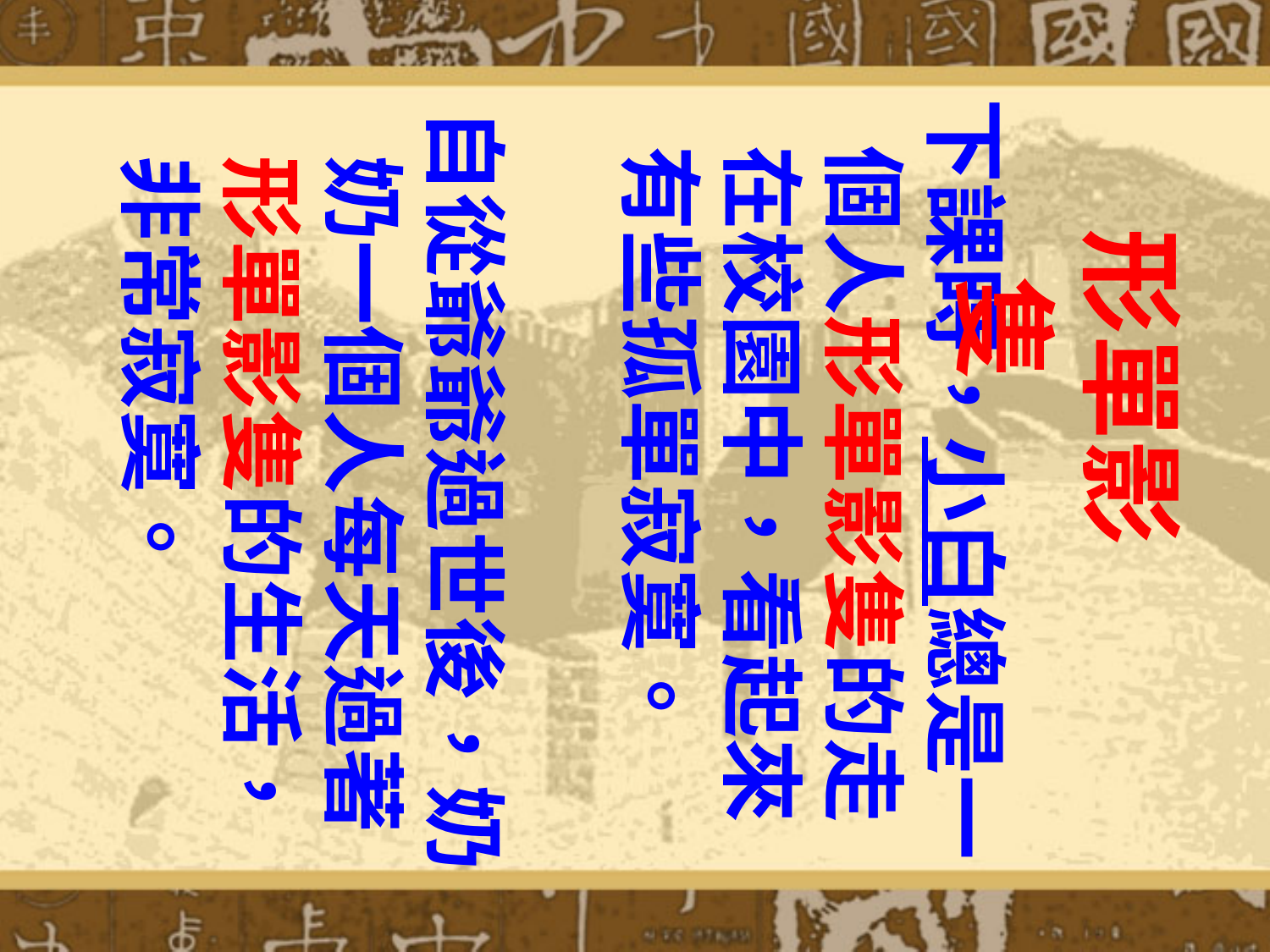

下課時，小白總是一個人形單影隻的走在校園中，看起來有些孤單寂寞。
自從爺爺過世後，奶奶一個人每天過著形單影隻的生活，非常寂寞。
形單影隻